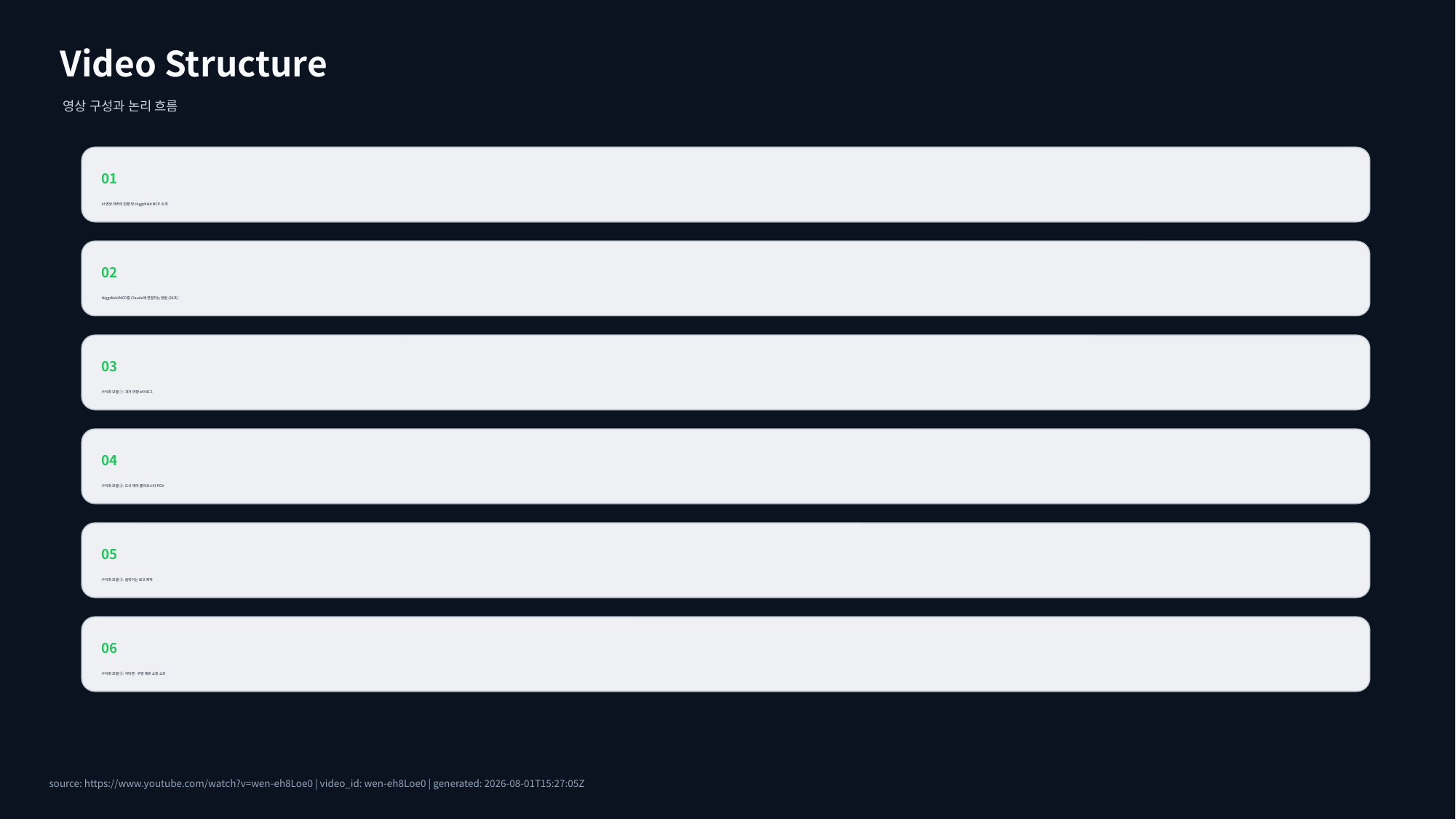

Video Structure
영상 구성과 논리 흐름

01
AI 영상 제작의 현황 및 Higgsfield MCP 소개

02
Higgsfield MCP를 Claude에 연결하는 방법 (30초)

03
수익화 모델 ①: 과거 여행 브이로그

04
수익화 모델 ②: 도시 테마 롤러코스터 POV

05
수익화 모델 ③: 움직이는 로고 제작

06
수익화 모델 ⑤: 아마존·쿠팡 제휴 쇼핑 쇼츠
source: https://www.youtube.com/watch?v=wen-eh8Loe0 | video_id: wen-eh8Loe0 | generated: 2026-08-01T15:27:05Z